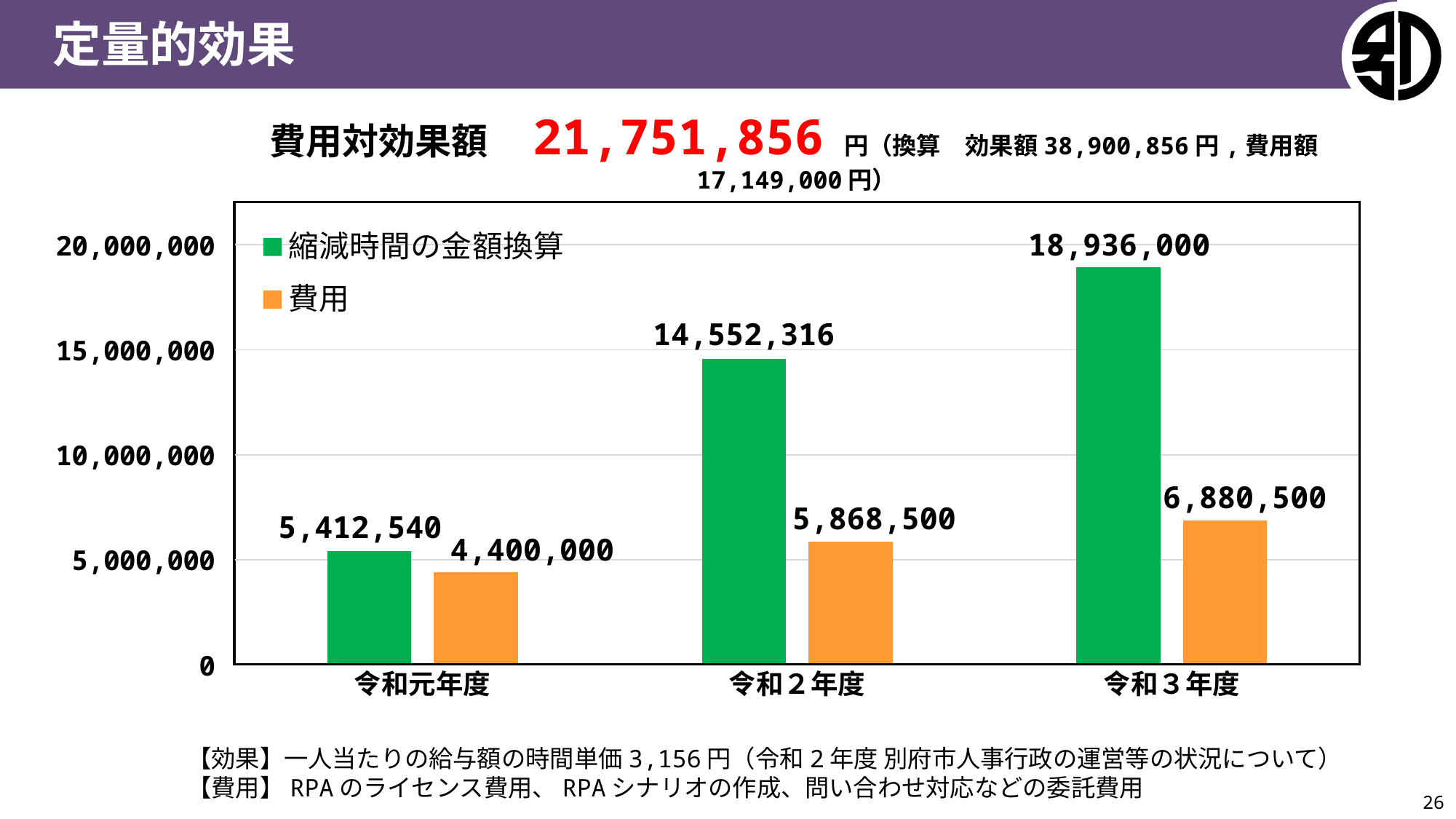

定量的効果
費用対効果額　21,751,856 円（換算　効果額38,900,856円,費用額17,149,000円）

### Chart

| Category | 縮減時間の金額換算 | 費用 |
|---|---|---|
| 令和元年度 | 5412540.0 | 4400000.0 |
| 令和２年度 | 14552316.0 | 5868500.000000001 |
| 令和３年度 | 18936000.0 | 6880500.000000001 |
【効果】一人当たりの給与額の時間単価3,156円（令和2年度 別府市人事行政の運営等の状況について）
【費用】RPAのライセンス費用、RPAシナリオの作成、問い合わせ対応などの委託費用